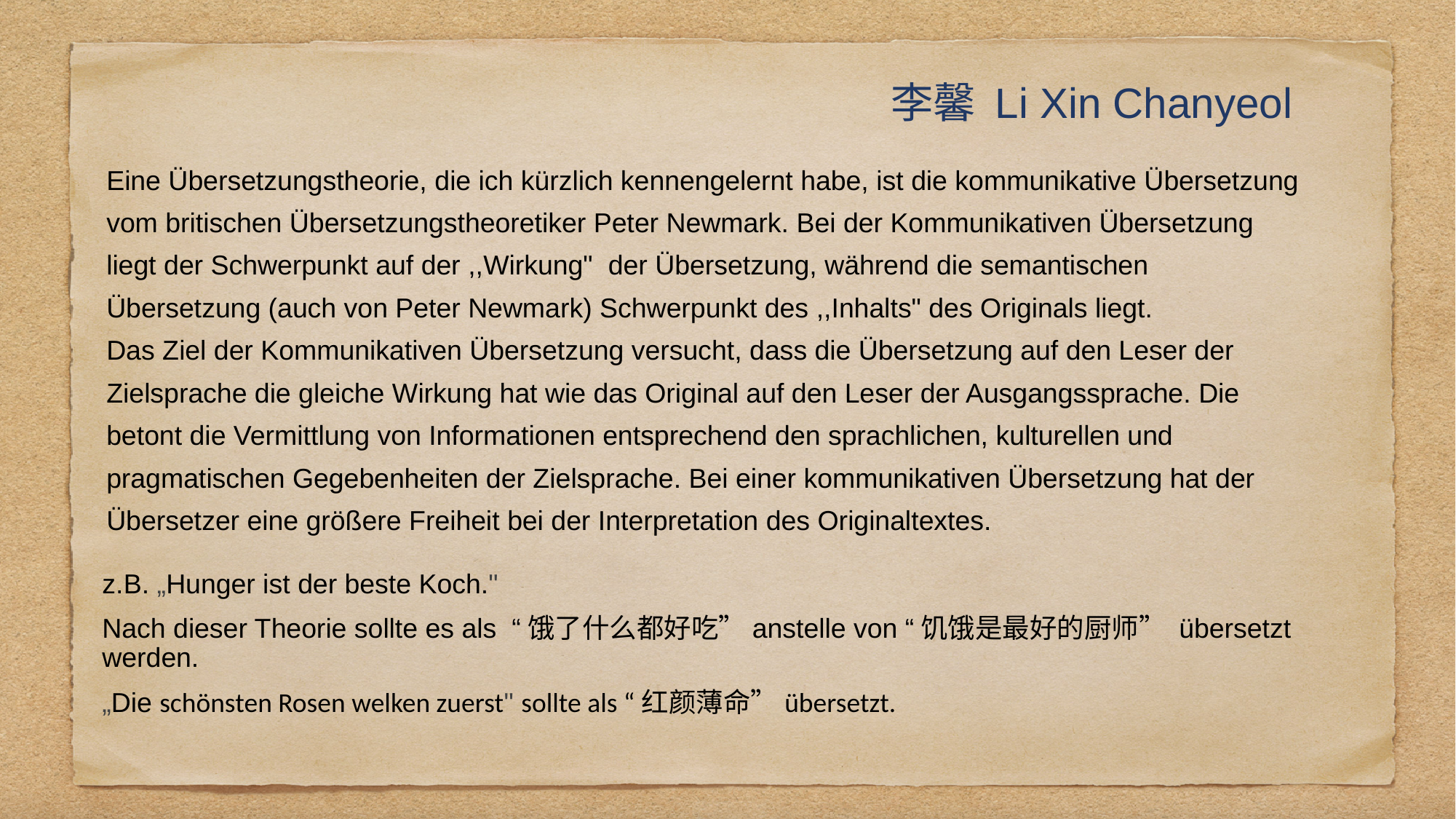

李馨 Li Xin Chanyeol
# Eine Übersetzungstheorie, die ich kürzlich kennengelernt habe, ist die kommunikative Übersetzung vom britischen Übersetzungstheoretiker Peter Newmark. Bei der Kommunikativen Übersetzung liegt der Schwerpunkt auf der ,,Wirkung"  der Übersetzung, während die semantischen Übersetzung (auch von Peter Newmark) Schwerpunkt des ,,Inhalts" des Originals liegt. Das Ziel der Kommunikativen Übersetzung versucht, dass die Übersetzung auf den Leser der Zielsprache die gleiche Wirkung hat wie das Original auf den Leser der Ausgangssprache. Die betont die Vermittlung von Informationen entsprechend den sprachlichen, kulturellen und pragmatischen Gegebenheiten der Zielsprache. Bei einer kommunikativen Übersetzung hat der Übersetzer eine größere Freiheit bei der Interpretation des Originaltextes.
z.B. „Hunger ist der beste Koch."
Nach dieser Theorie sollte es als  “饿了什么都好吃”anstelle von “饥饿是最好的厨师” übersetzt werden.
„Die schönsten Rosen welken zuerst" sollte als “红颜薄命”übersetzt.